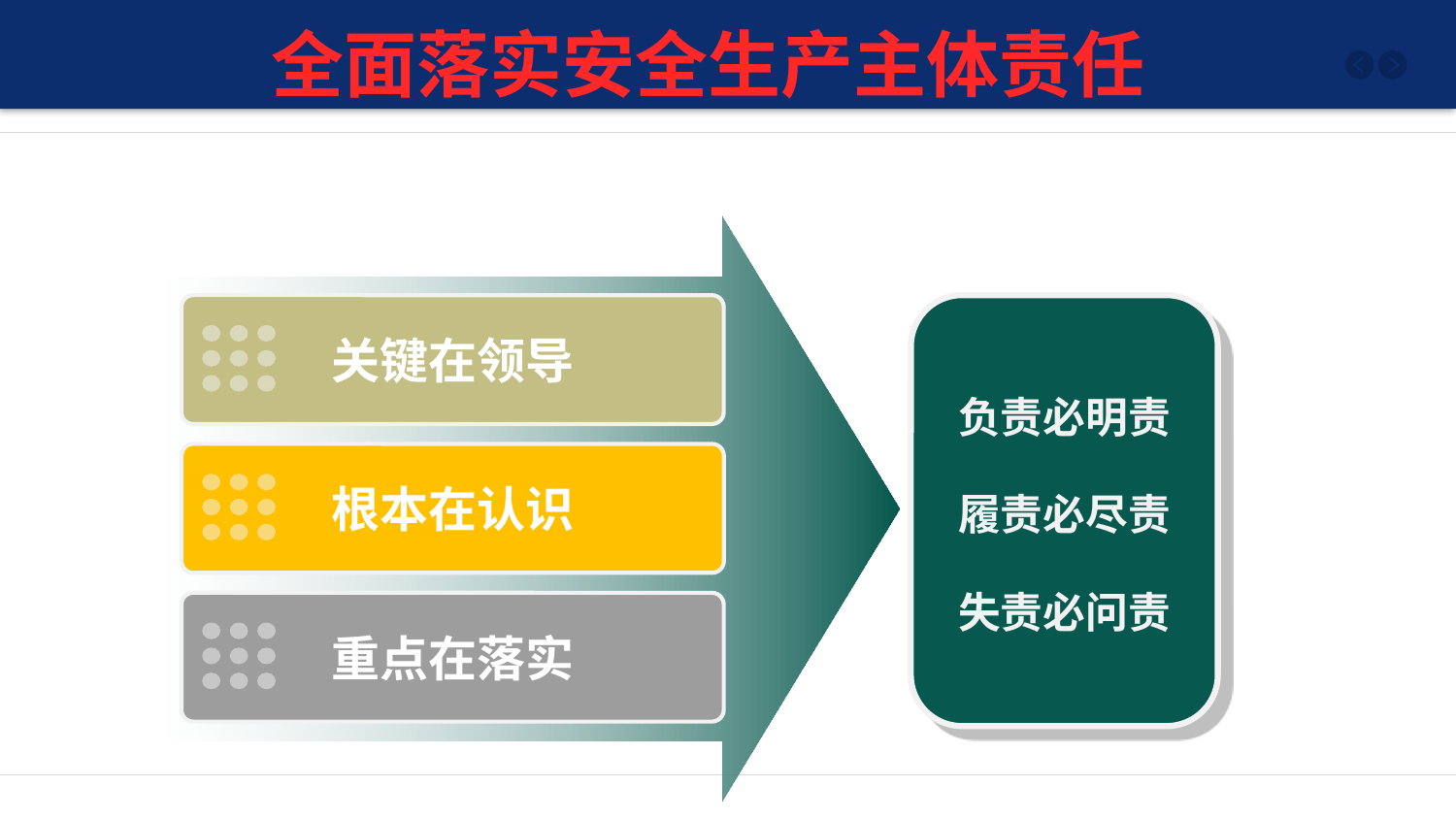

全面落实安全生产主体责任

关键在领导

负责必明责
履责必尽责
失责必问责
根本在认识

重点在落实